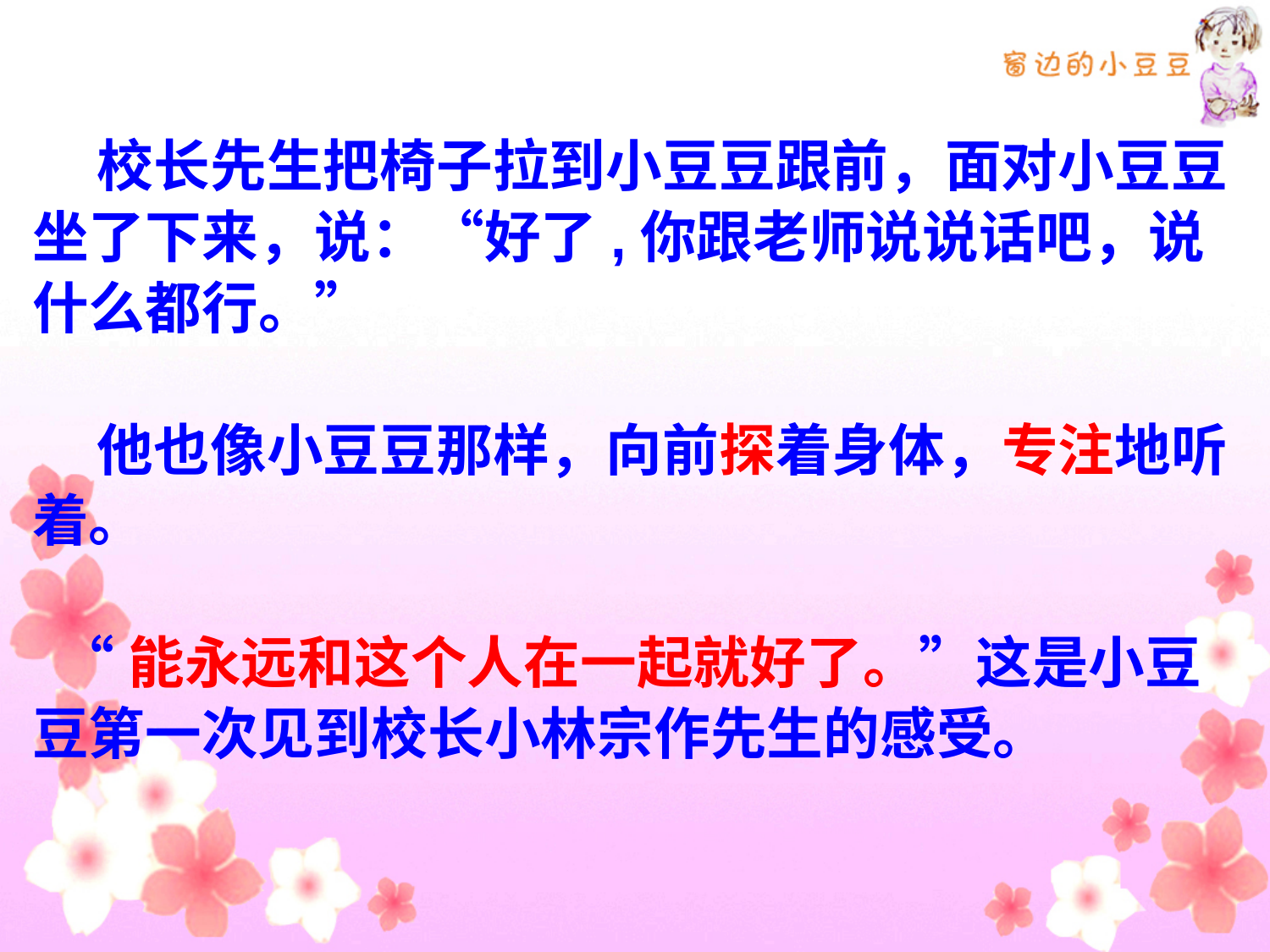

校长先生把椅子拉到小豆豆跟前，面对小豆豆坐了下来，说：“好了,你跟老师说说话吧，说什么都行。”

    他也像小豆豆那样，向前探着身体，专注地听着。

  “能永远和这个人在一起就好了。”这是小豆豆第一次见到校长小林宗作先生的感受。